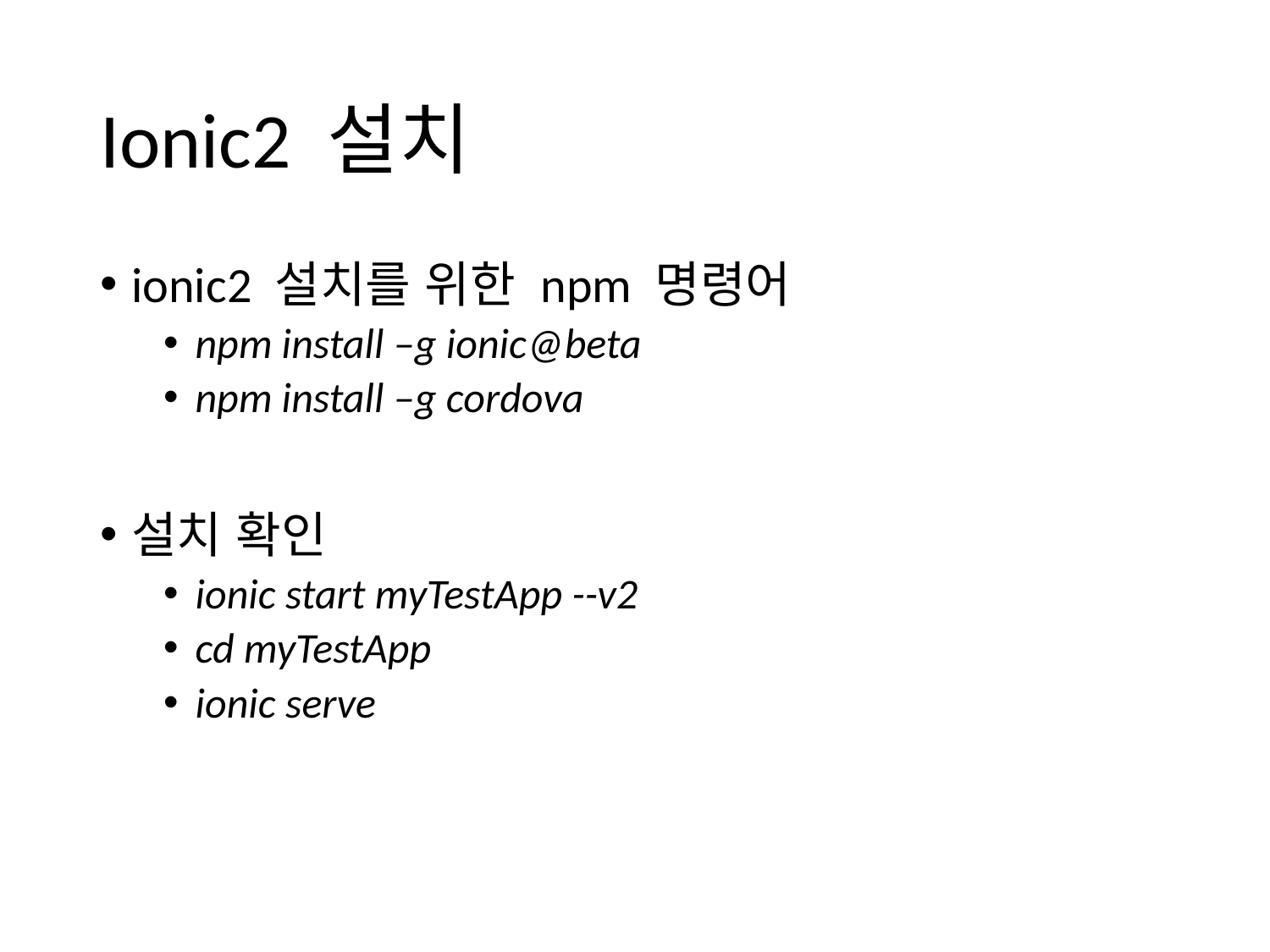

# Ionic2 설치
ionic2 설치를 위한 npm 명령어
npm install –g ionic@beta
npm install –g cordova

설치 확인
ionic start myTestApp --v2
cd myTestApp
ionic serve